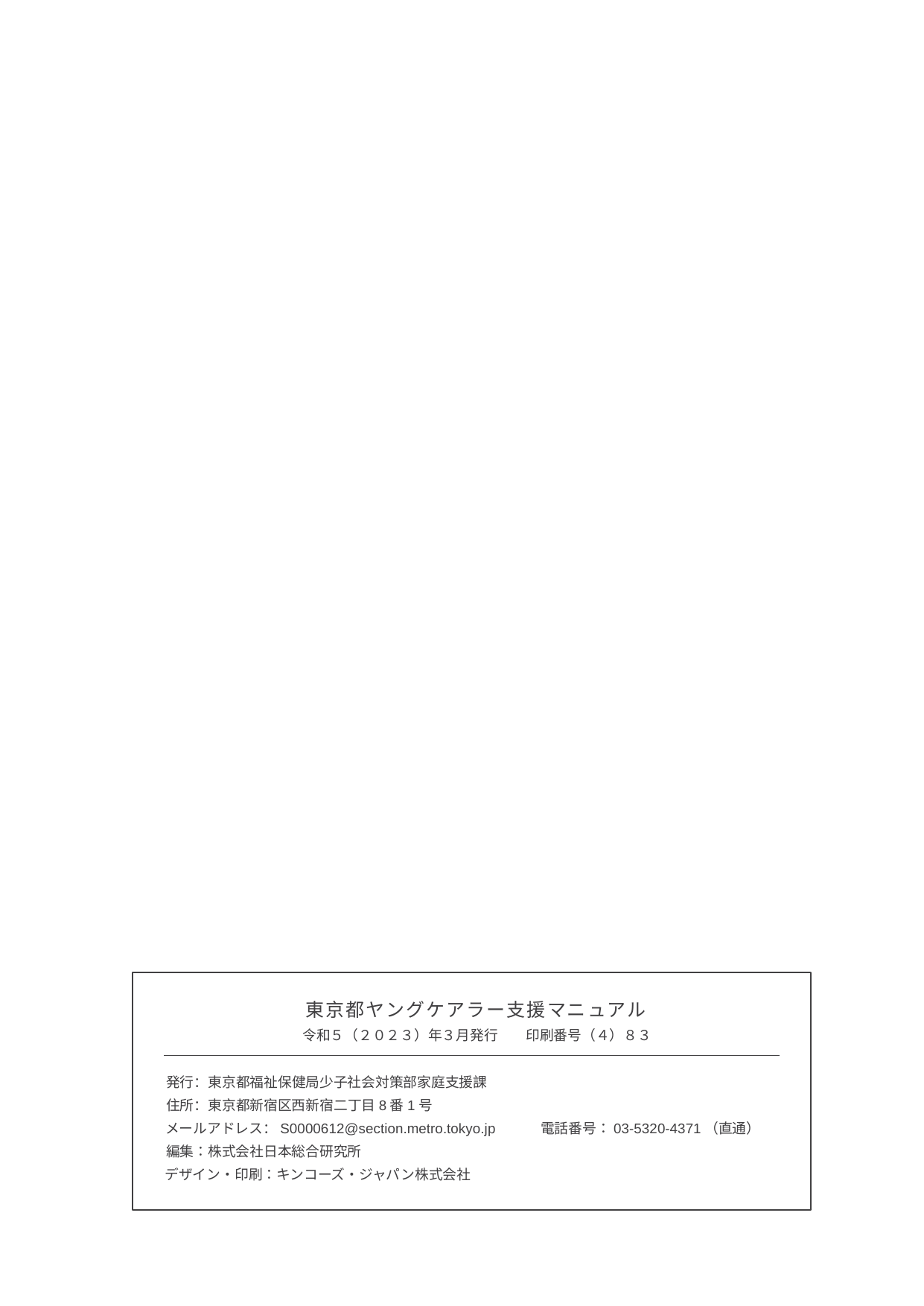

東京都ヤングケアラー支援マニュアル
令和５（２０２３）年３月発行	印刷番号（４）８３

発行：東京都福祉保健局少子社会対策部家庭支援課
住所：東京都新宿区西新宿二丁目8番1号
メールアドレス：S0000612@section.metro.tokyo.jp　　　電話番号：03-5320-4371（直通）
編集：株式会社日本総合研究所
デザイン・印刷：キンコーズ・ジャパン株式会社